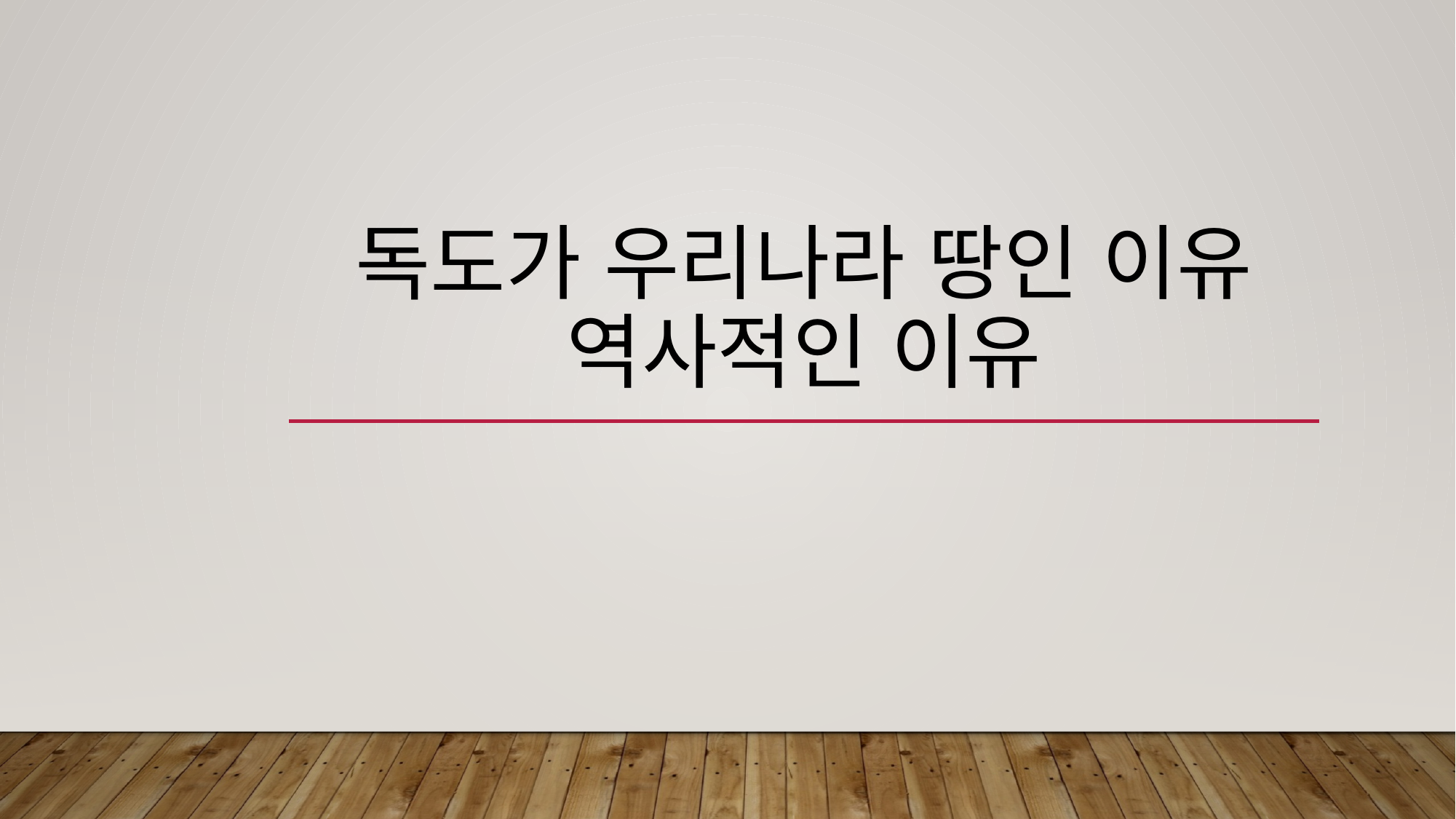

# 독도가 우리나라 땅인 이유 역사적인 이유